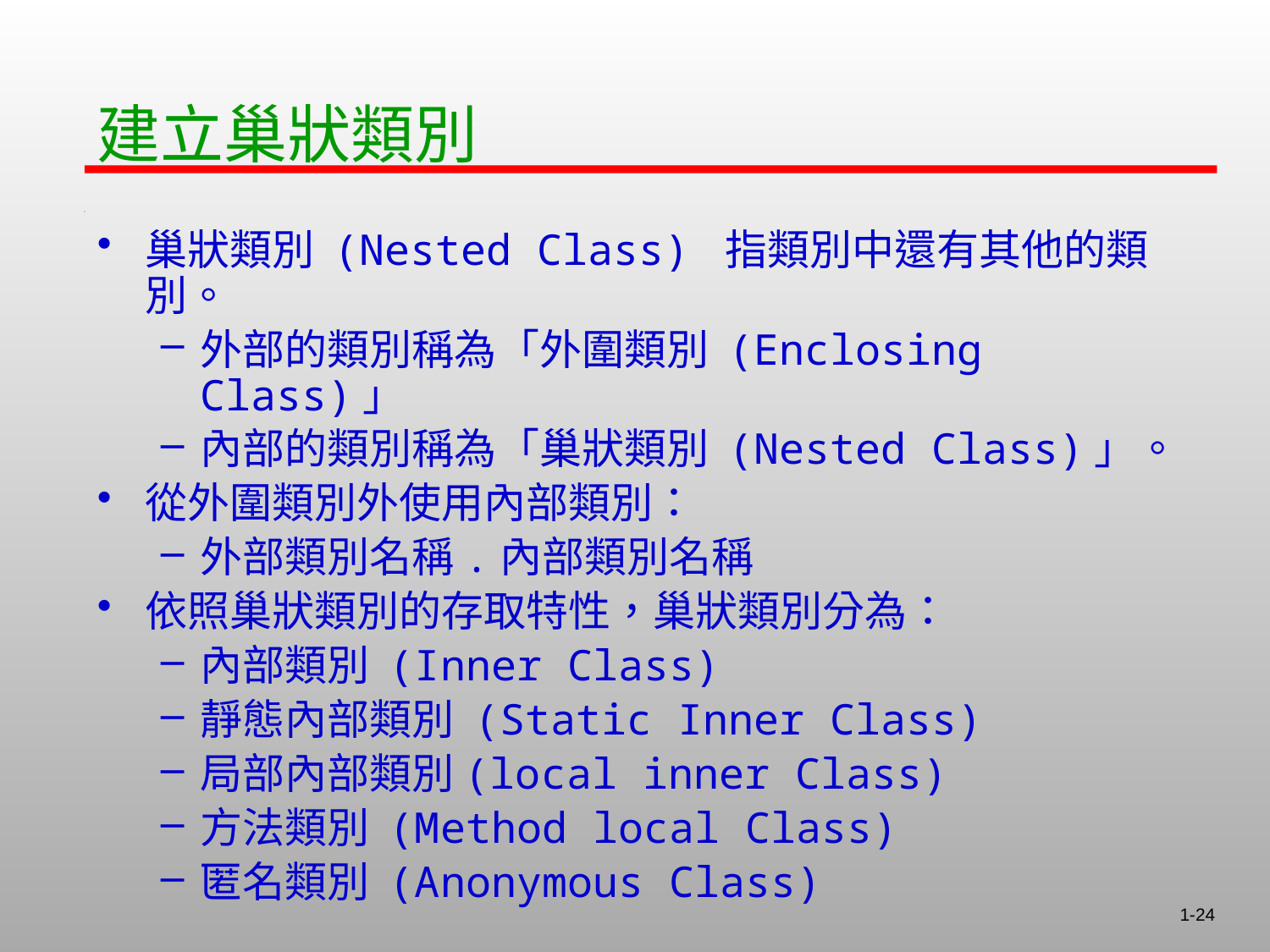

建立巢狀類別
巢狀類別 (Nested Class) 指類別中還有其他的類別。
外部的類別稱為「外圍類別 (Enclosing Class)」
內部的類別稱為「巢狀類別 (Nested Class)」。
從外圍類別外使用內部類別：
外部類別名稱.內部類別名稱
依照巢狀類別的存取特性，巢狀類別分為：
內部類別 (Inner Class)
靜態內部類別 (Static Inner Class)
局部內部類別(local inner Class)
方法類別 (Method local Class)
匿名類別 (Anonymous Class)

1-24